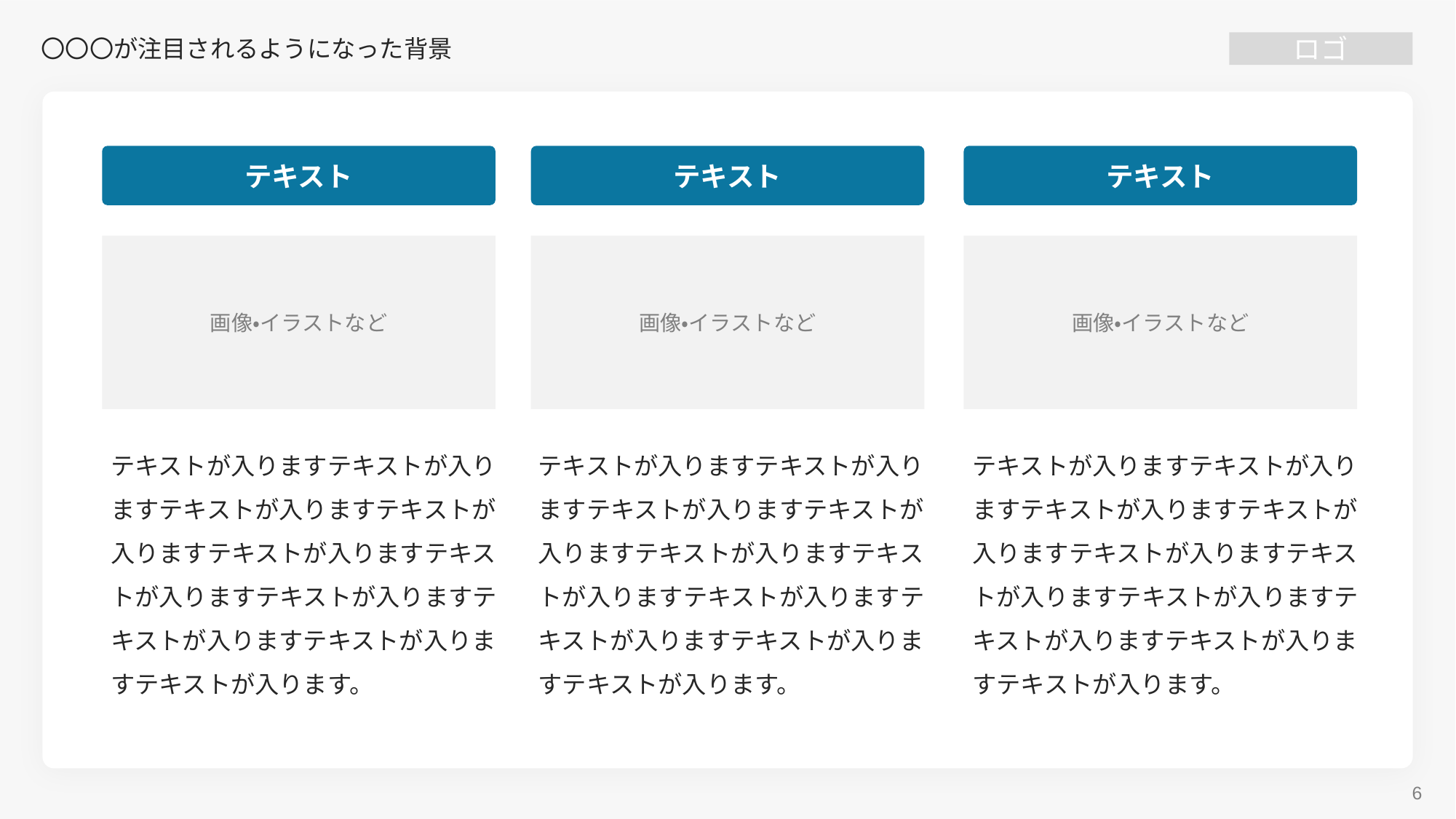

〇〇〇が注目されるようになった背景
テキスト
テキスト
テキスト
画像・イラストなど
画像・イラストなど
画像・イラストなど
テキストが入りますテキストが入りますテキストが入りますテキストが入りますテキストが入りますテキストが入りますテキストが入りますテキストが入りますテキストが入りますテキストが入ります。
テキストが入りますテキストが入りますテキストが入りますテキストが入りますテキストが入りますテキストが入りますテキストが入りますテキストが入りますテキストが入りますテキストが入ります。
テキストが入りますテキストが入りますテキストが入りますテキストが入りますテキストが入りますテキストが入りますテキストが入りますテキストが入りますテキストが入りますテキストが入ります。